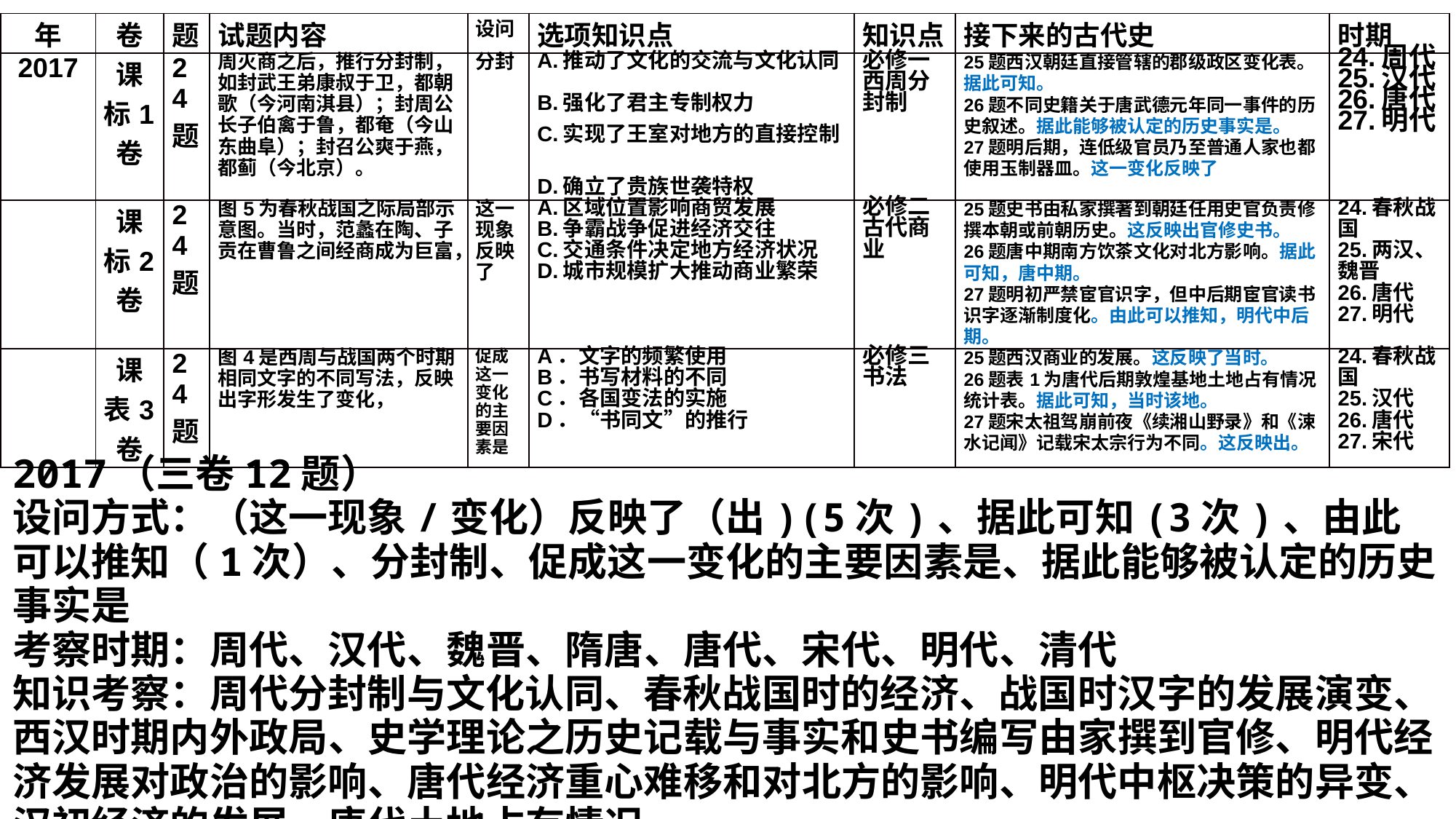

| 年 | 卷 | 题 | 试题内容 | 设问 | 选项知识点 | 知识点 | 接下来的古代史 | 时期 |
| --- | --- | --- | --- | --- | --- | --- | --- | --- |
| 2017 | 课标1卷 | 24题 | 周灭商之后，推行分封制，如封武王弟康叔于卫，都朝歌（今河南淇县）；封周公长子伯禽于鲁，都奄（今山东曲阜）；封召公爽于燕，都蓟（今北京）。 | 分封 | A.推动了文化的交流与文化认同　　　 B.强化了君主专制权力 C.实现了王室对地方的直接控制　　　 D.确立了贵族世袭特权 | 必修一 西周分封制 | 25题西汉朝廷直接管辖的郡级政区变化表。据此可知。 26题不同史籍关于唐武德元年同一事件的历史叙述。据此能够被认定的历史事实是。 27题明后期，连低级官员乃至普通人家也都使用玉制器皿。这一变化反映了 | 24.周代 25.汉代 26.唐代 27.明代 |
|  | 课标2卷 | 24题 | 图5为春秋战国之际局部示意图。当时，范蠡在陶、子贡在曹鲁之间经商成为巨富， | 这一现象反映了 | A.区域位置影响商贸发展 B.争霸战争促进经济交往 C.交通条件决定地方经济状况 D.城市规模扩大推动商业繁荣 | 必修二 古代商业 | 25题史书由私家撰著到朝廷任用史官负责修撰本朝或前朝历史。这反映出官修史书。 26题唐中期南方饮茶文化对北方影响。据此可知，唐中期。 27题明初严禁宦官识字，但中后期宦官读书识字逐渐制度化。由此可以推知，明代中后期。 | 24.春秋战国 25.两汉、魏晋 26.唐代 27.明代 |
|  | 课表3卷 | 24题 | 图4是西周与战国两个时期相同文字的不同写法，反映出字形发生了变化， | 促成这一变化的主要因素是 | A．文字的频繁使用　　 B．书写材料的不同　　 C．各国变法的实施　　 D．“书同文”的推行 | 必修三书法 | 25题西汉商业的发展。这反映了当时。 26题表1为唐代后期敦煌基地土地占有情况统计表。据此可知，当时该地。 27题宋太祖驾崩前夜《续湘山野录》和《涑水记闻》记载宋太宗行为不同。这反映出。 | 24.春秋战国 25.汉代 26.唐代 27.宋代 |
2017（三卷12题）
设问方式：（这一现象/变化）反映了（出)(5次)、据此可知(3次)、由此可以推知（1次）、分封制、促成这一变化的主要因素是、据此能够被认定的历史事实是
考察时期：周代、汉代、魏晋、隋唐、唐代、宋代、明代、清代
知识考察：周代分封制与文化认同、春秋战国时的经济、战国时汉字的发展演变、西汉时期内外政局、史学理论之历史记载与事实和史书编写由家撰到官修、明代经济发展对政治的影响、唐代经济重心难移和对北方的影响、明代中枢决策的异变、汉初经济的发展、唐代土地占有情况